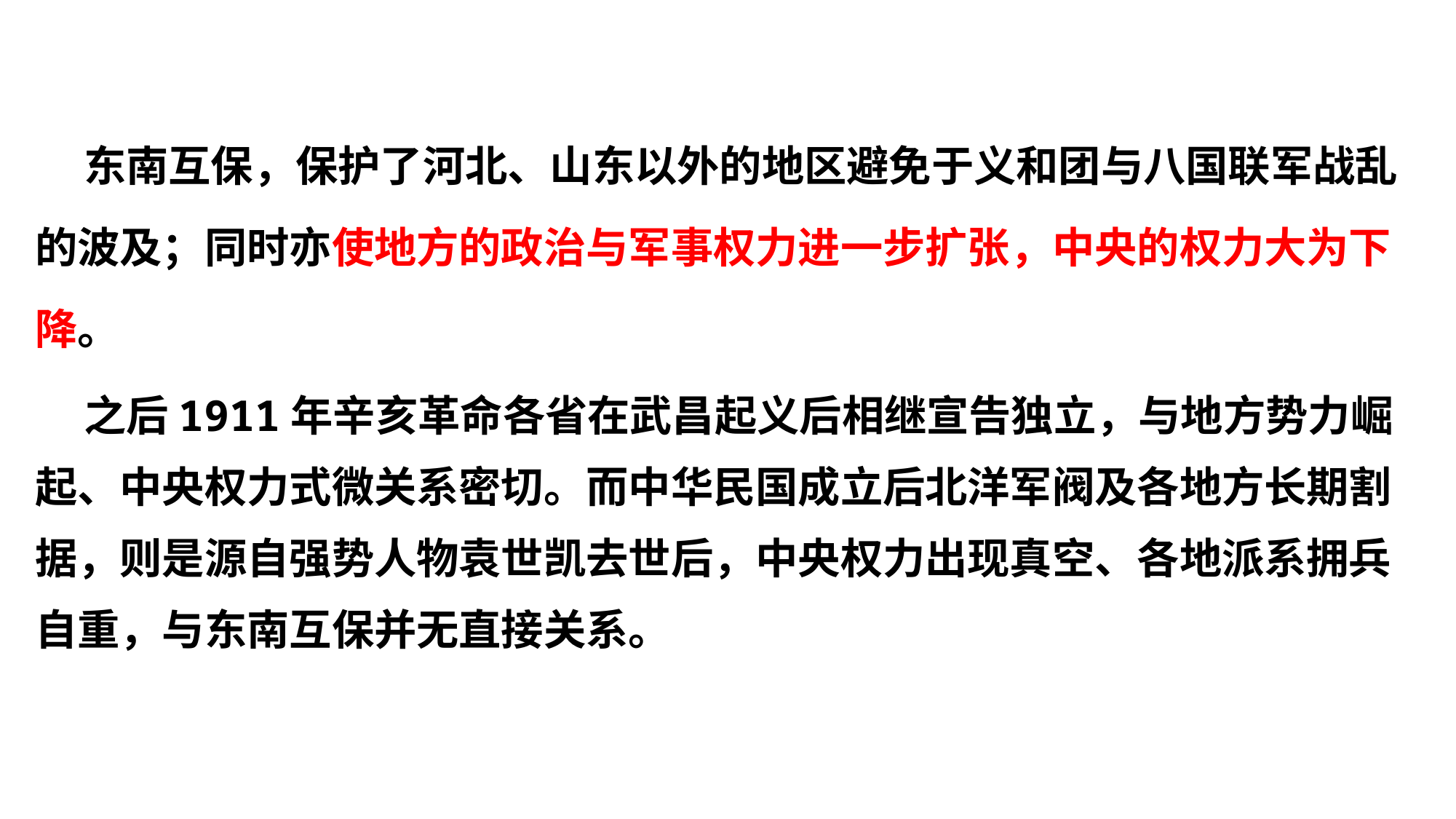

东南互保，保护了河北、山东以外的地区避免于义和团与八国联军战乱的波及；同时亦使地方的政治与军事权力进一步扩张，中央的权力大为下降。
    之后1911年辛亥革命各省在武昌起义后相继宣告独立，与地方势力崛起、中央权力式微关系密切。而中华民国成立后北洋军阀及各地方长期割据，则是源自强势人物袁世凯去世后，中央权力出现真空、各地派系拥兵自重，与东南互保并无直接关系。